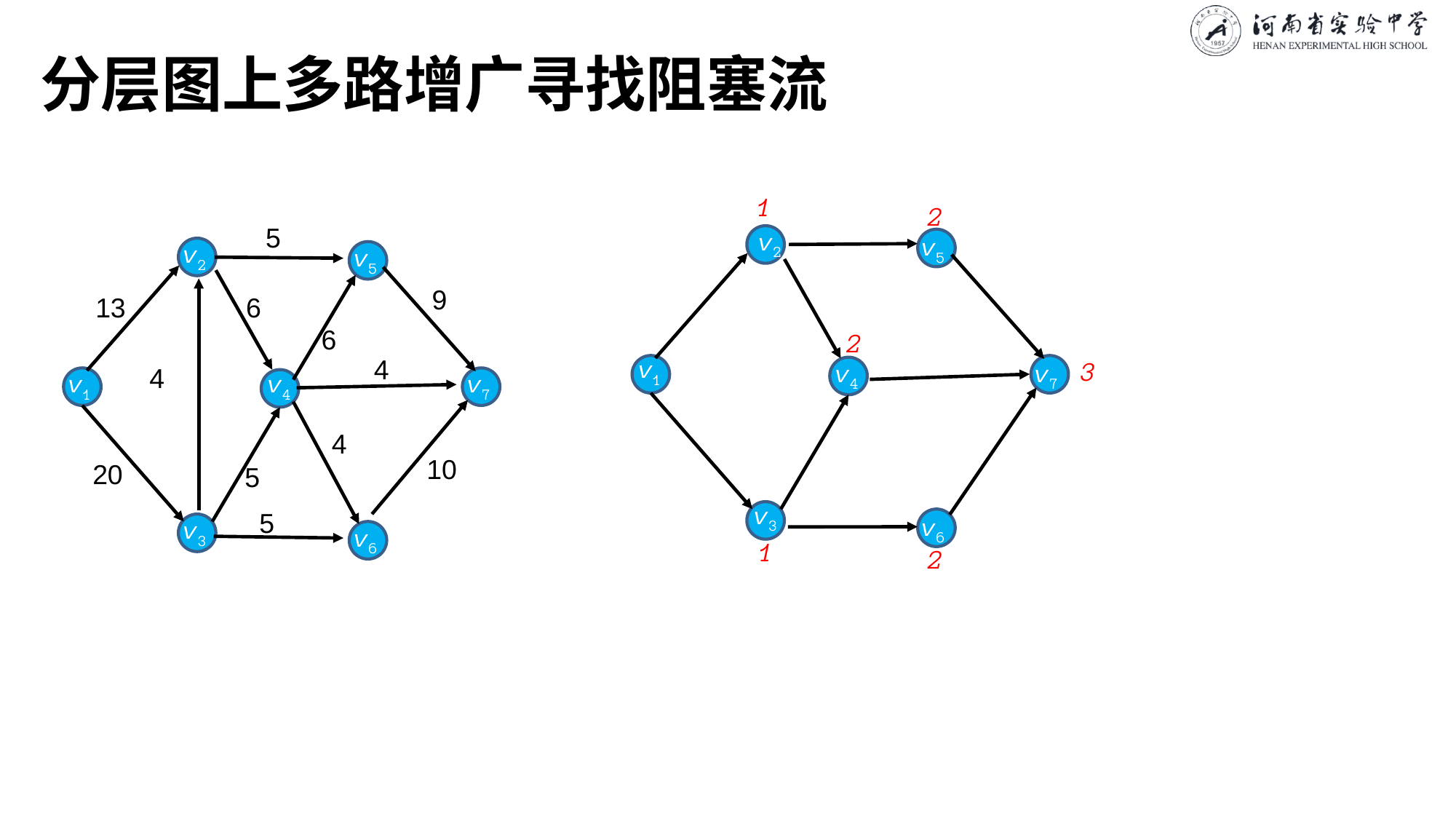

# 分层图上多路增广寻找阻塞流
1
2
5
v2
v5

v2
v5

9
6
13
6
2
v1
4
3
v4
v7

4

v1
v4
v7

4
10
20
5
v3
5

v6
v3

v6

1
2